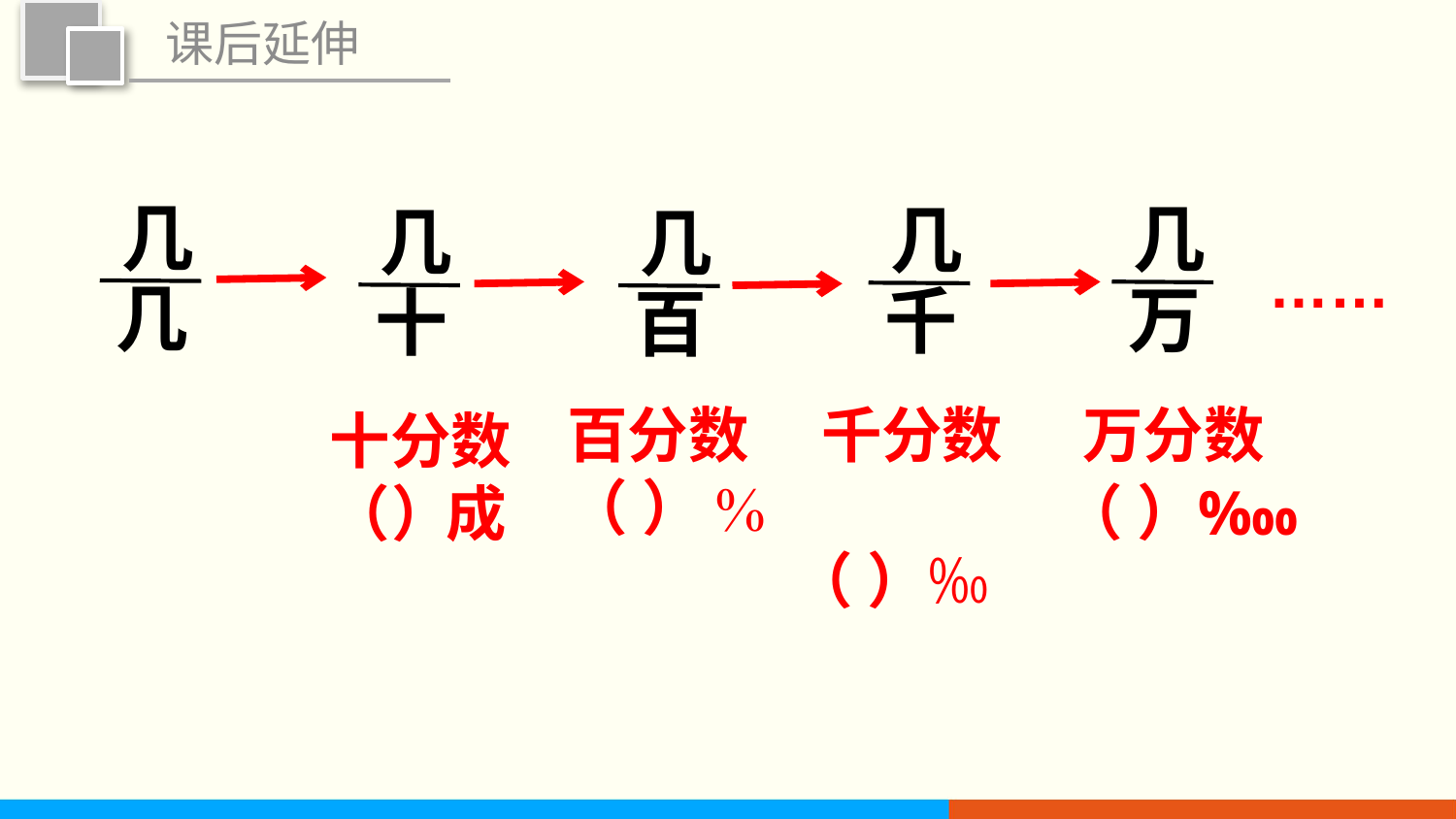

课后延伸

几
几
几
万
几
千
几
十
几
百
……
 千分数                   （ ）‰
万分数
                （ ）‱
百分数
（ ）%
十分数
（ ）成